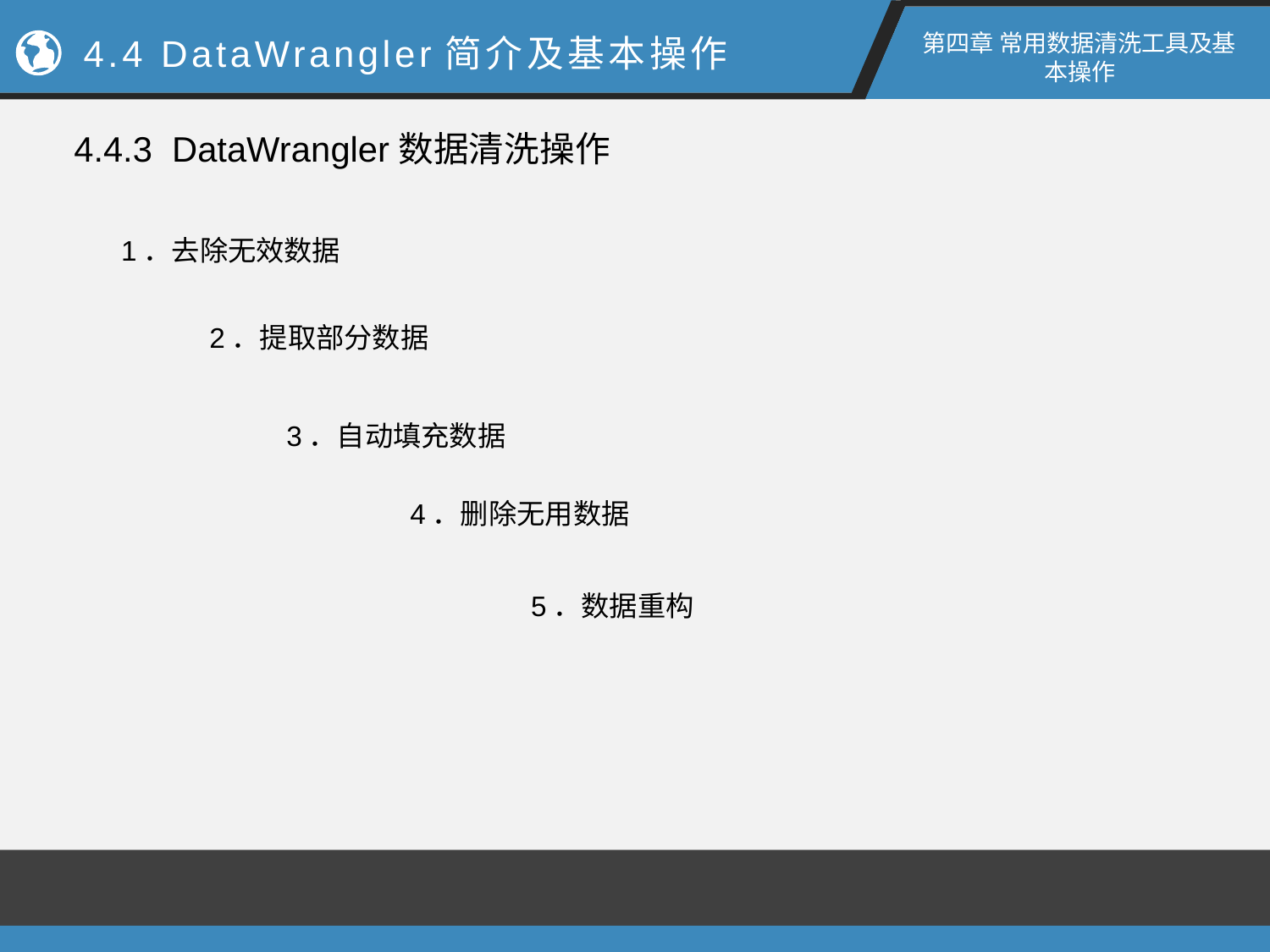

第四章 常用数据清洗工具及基本操作
4.4 DataWrangler简介及基本操作

4.4.3  DataWrangler数据清洗操作
1．去除无效数据
2．提取部分数据
3．自动填充数据
4．删除无用数据
5．数据重构

58
58
58